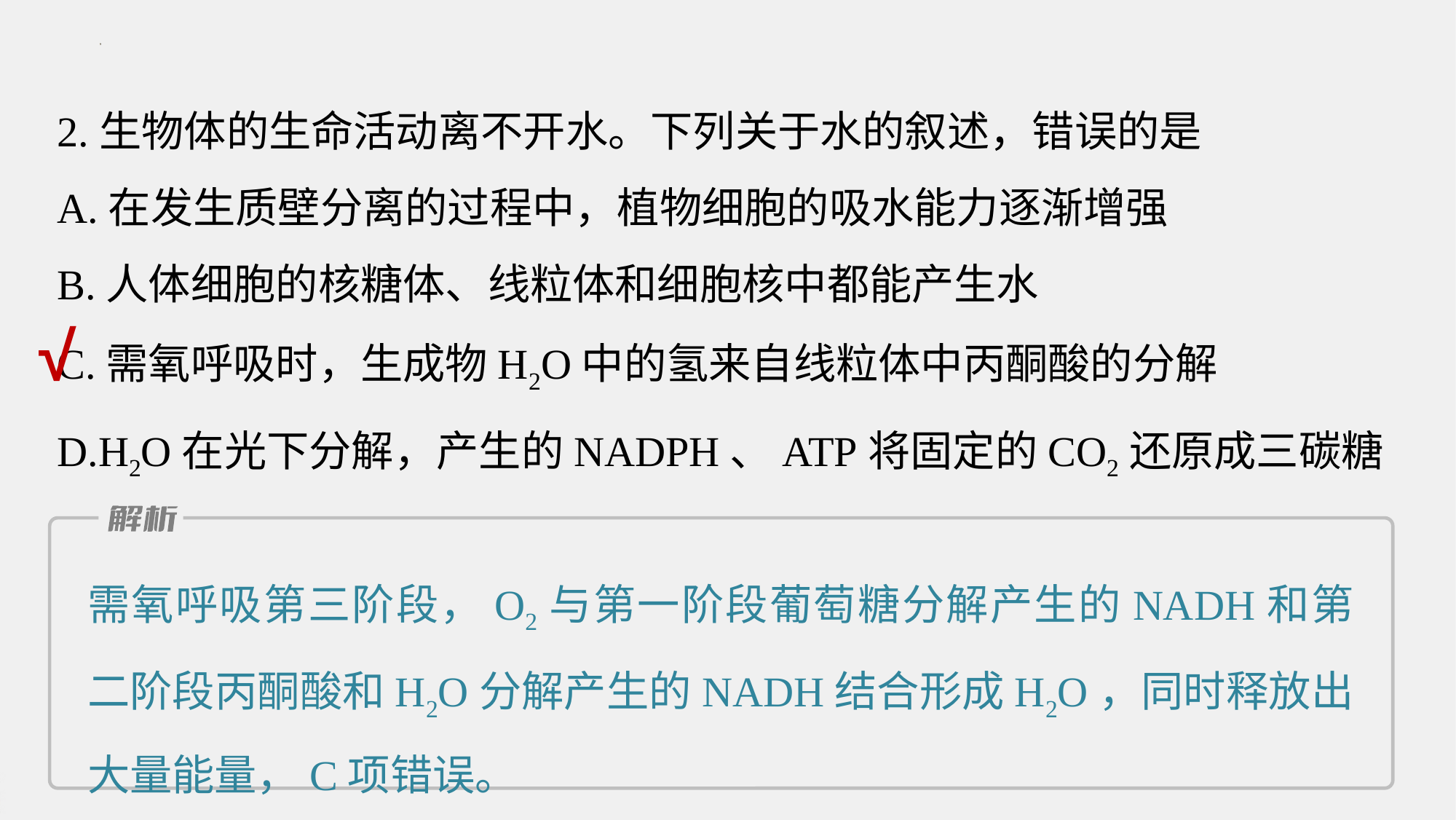

2.生物体的生命活动离不开水。下列关于水的叙述，错误的是
A.在发生质壁分离的过程中，植物细胞的吸水能力逐渐增强
B.人体细胞的核糖体、线粒体和细胞核中都能产生水
C.需氧呼吸时，生成物H2O中的氢来自线粒体中丙酮酸的分解
D.H2O在光下分解，产生的NADPH、ATP将固定的CO2还原成三碳糖
√

需氧呼吸第三阶段，O2与第一阶段葡萄糖分解产生的NADH和第二阶段丙酮酸和H2O分解产生的NADH结合形成H2O，同时释放出大量能量，C项错误。